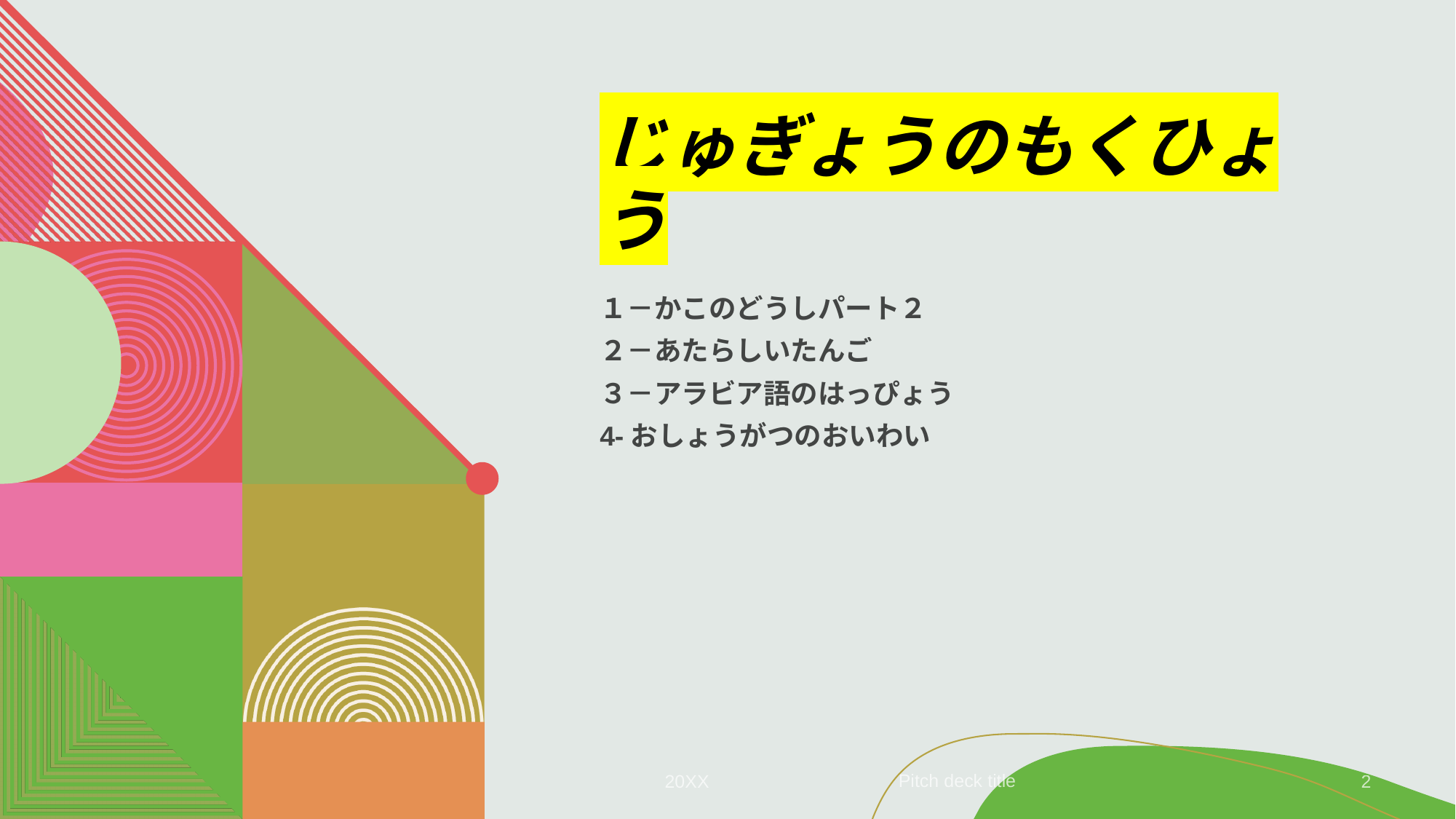

# じゅぎょうのもくひょう
１－かこのどうしパート２
２－あたらしいたんご
３－アラビア語のはっぴょう
4-おしょうがつのおいわい

Pitch deck title
20XX
2